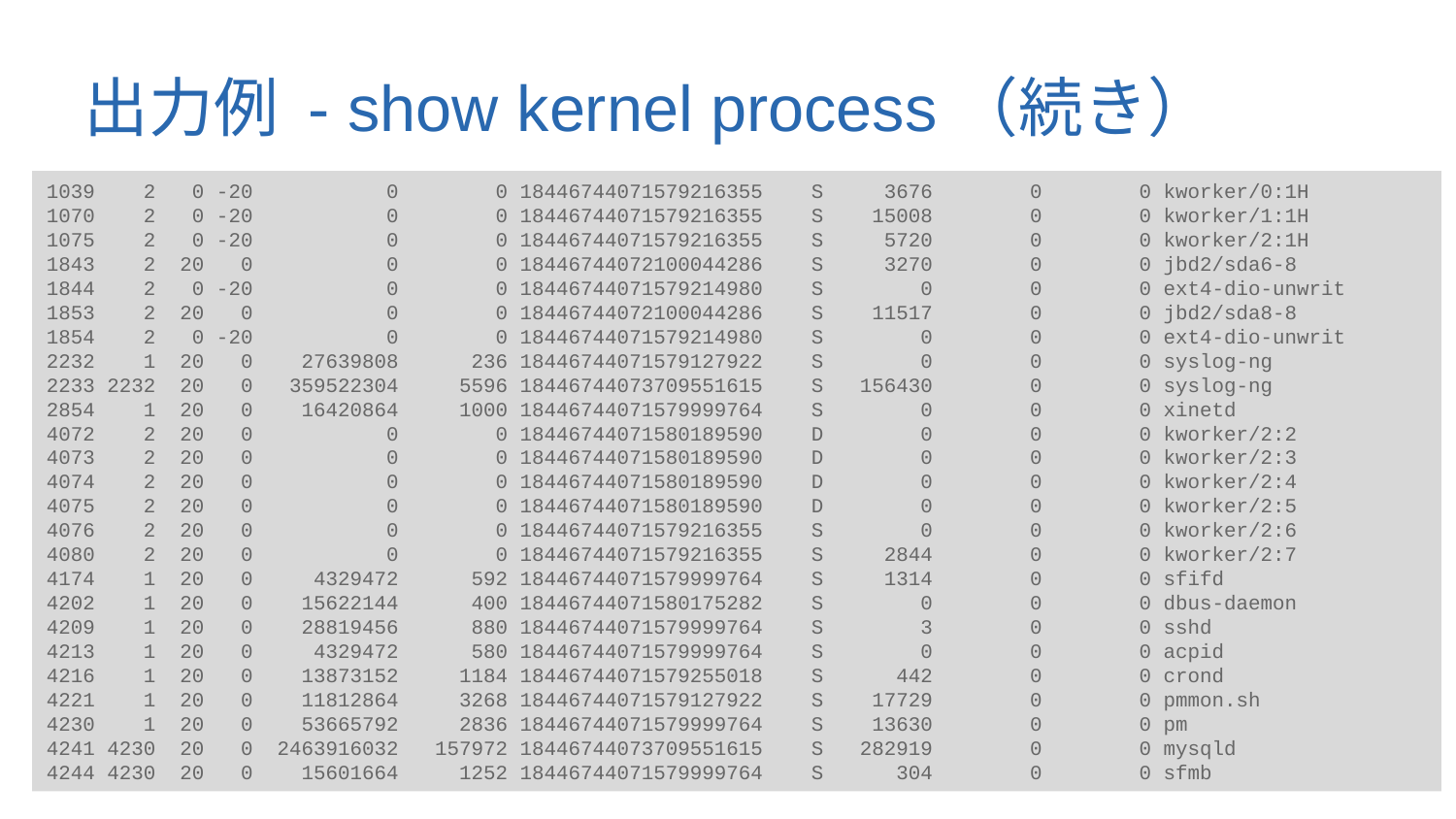

# 出力例 - show kernel process（続き）
1039    2   0 -20           0        0 18446744071579216355    S     3676        0        0 kworker/0:1H
1070    2   0 -20           0        0 18446744071579216355    S    15008        0        0 kworker/1:1H
1075    2   0 -20           0        0 18446744071579216355    S     5720        0        0 kworker/2:1H
1843    2  20   0           0        0 18446744072100044286    S     3270        0        0 jbd2/sda6-8
1844    2   0 -20           0        0 18446744071579214980    S        0        0        0 ext4-dio-unwrit
1853    2  20   0           0        0 18446744072100044286    S    11517        0        0 jbd2/sda8-8
1854    2   0 -20           0        0 18446744071579214980    S        0        0        0 ext4-dio-unwrit
2232    1  20   0    27639808      236 18446744071579127922    S        0        0        0 syslog-ng
2233 2232  20   0   359522304     5596 18446744073709551615    S   156430        0        0 syslog-ng
2854    1  20   0    16420864     1000 18446744071579999764    S        0        0        0 xinetd
4072    2  20   0           0        0 18446744071580189590    D        0        0        0 kworker/2:2
4073    2  20   0           0        0 18446744071580189590    D        0        0        0 kworker/2:3
4074    2  20   0           0        0 18446744071580189590    D        0        0        0 kworker/2:4
4075    2  20   0           0        0 18446744071580189590    D        0        0        0 kworker/2:5
4076    2  20   0           0        0 18446744071579216355    S        0        0        0 kworker/2:6
4080    2  20   0           0        0 18446744071579216355    S     2844        0        0 kworker/2:7
4174    1  20   0     4329472      592 18446744071579999764    S     1314        0        0 sfifd
4202    1  20   0    15622144      400 18446744071580175282    S        0        0        0 dbus-daemon
4209    1  20   0    28819456      880 18446744071579999764    S        3        0        0 sshd
4213    1  20   0     4329472      580 18446744071579999764    S        0        0        0 acpid
4216    1  20   0    13873152     1184 18446744071579255018    S      442        0        0 crond
4221    1  20   0    11812864     3268 18446744071579127922    S    17729        0        0 pmmon.sh
4230    1  20   0    53665792     2836 18446744071579999764    S    13630        0        0 pm
4241 4230  20   0  2463916032   157972 18446744073709551615    S   282919        0        0 mysqld
4244 4230  20   0    15601664     1252 18446744071579999764    S      304        0        0 sfmb